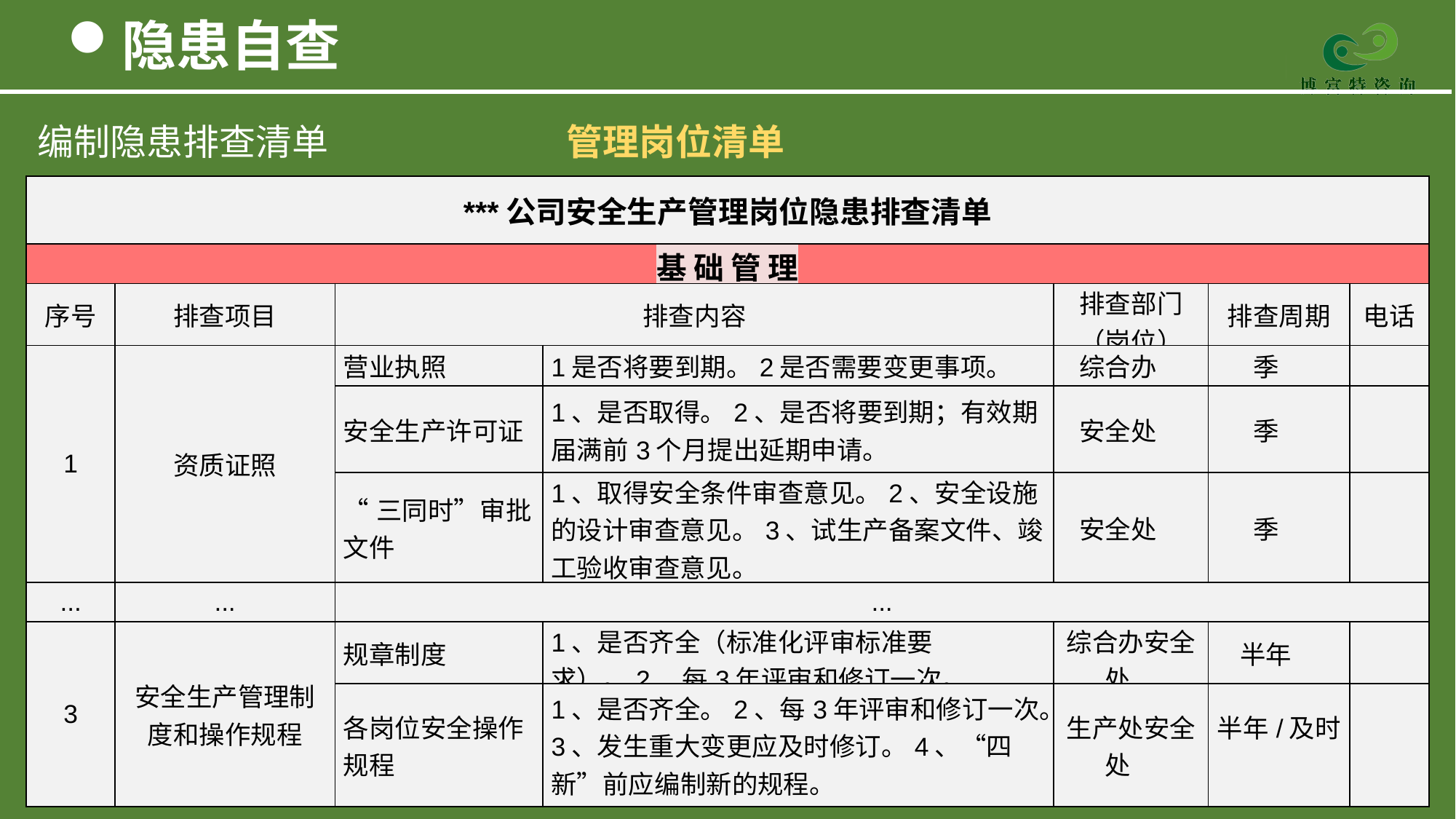

隐患自查
编制隐患排查清单                             管理岗位清单
| \*\*\*公司安全生产管理岗位隐患排查清单 |  |  |  |  |  |  |
| --- | --- | --- | --- | --- | --- | --- |
| 基 础 管 理 |  |  |  |  |  |  |
| 序号 | 排查项目 | 排查内容 |  | 排查部门 （岗位） | 排查周期 | 电话 |
| 1 | 资质证照 | 营业执照 | 1是否将要到期。2是否需要变更事项。 | 综合办 | 季 |  |
|  |  | 安全生产许可证 | 1、是否取得。2、是否将要到期；有效期届满前3个月提出延期申请。 | 安全处 | 季 |  |
|  |  | “三同时”审批文件 | 1、取得安全条件审查意见。2、安全设施的设计审查意见。3、试生产备案文件、竣工验收审查意见。 | 安全处 | 季 |  |
| ... | ... | ... |  |  |  |  |
| 3 | 安全生产管理制度和操作规程 | 规章制度 | 1、是否齐全（标准化评审标准要求）。2、每3年评审和修订一次。 | 综合办安全处 | 半年 |  |
|  |  | 各岗位安全操作规程 | 1、是否齐全。2、每3年评审和修订一次。3、发生重大变更应及时修订。4、“四新”前应编制新的规程。 | 生产处安全处 | 半年/及时 |  |